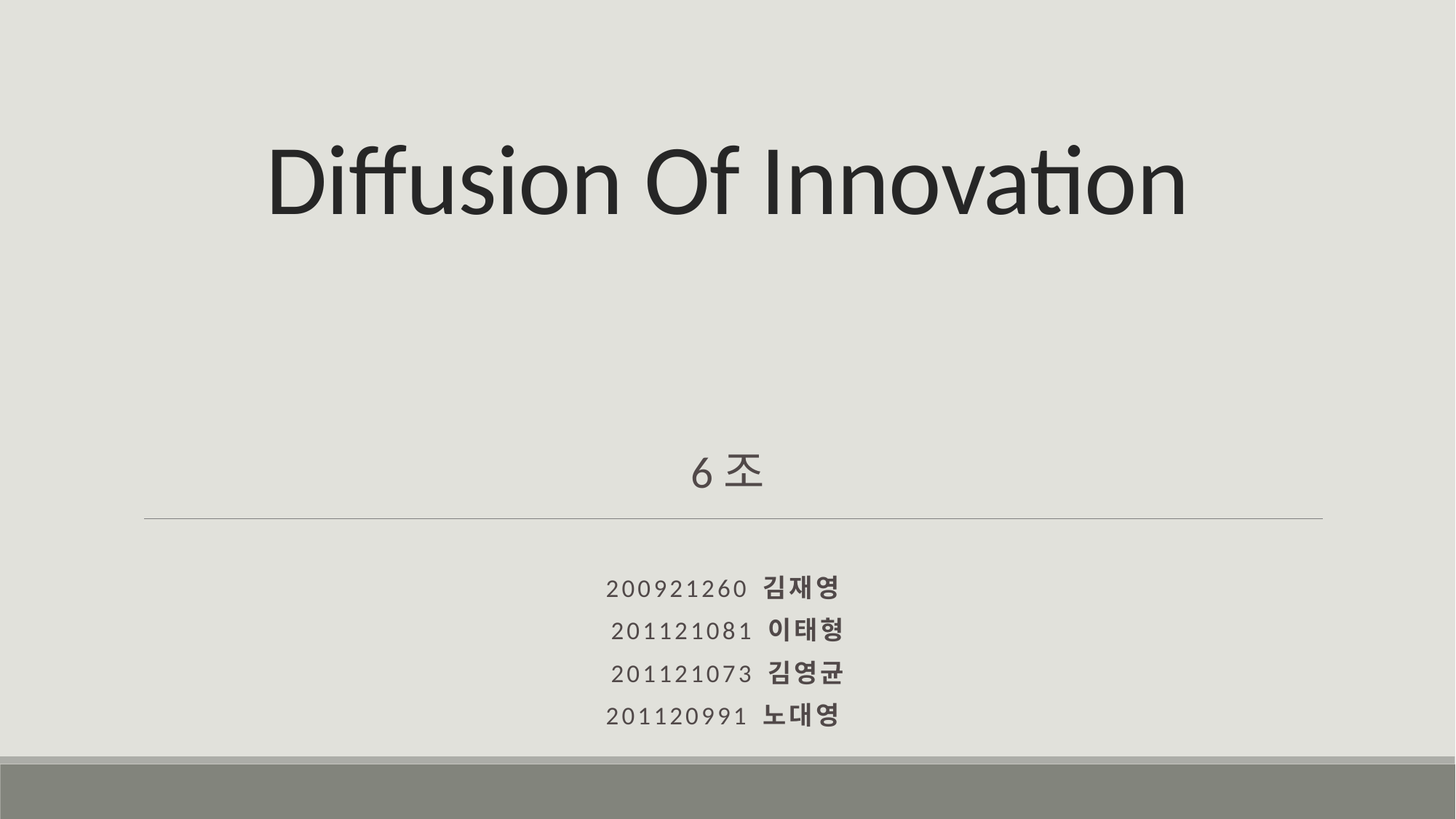

# Diffusion Of Innovation

6조

200921260 김재영
201121081 이태형
201121073 김영균
201120991 노대영